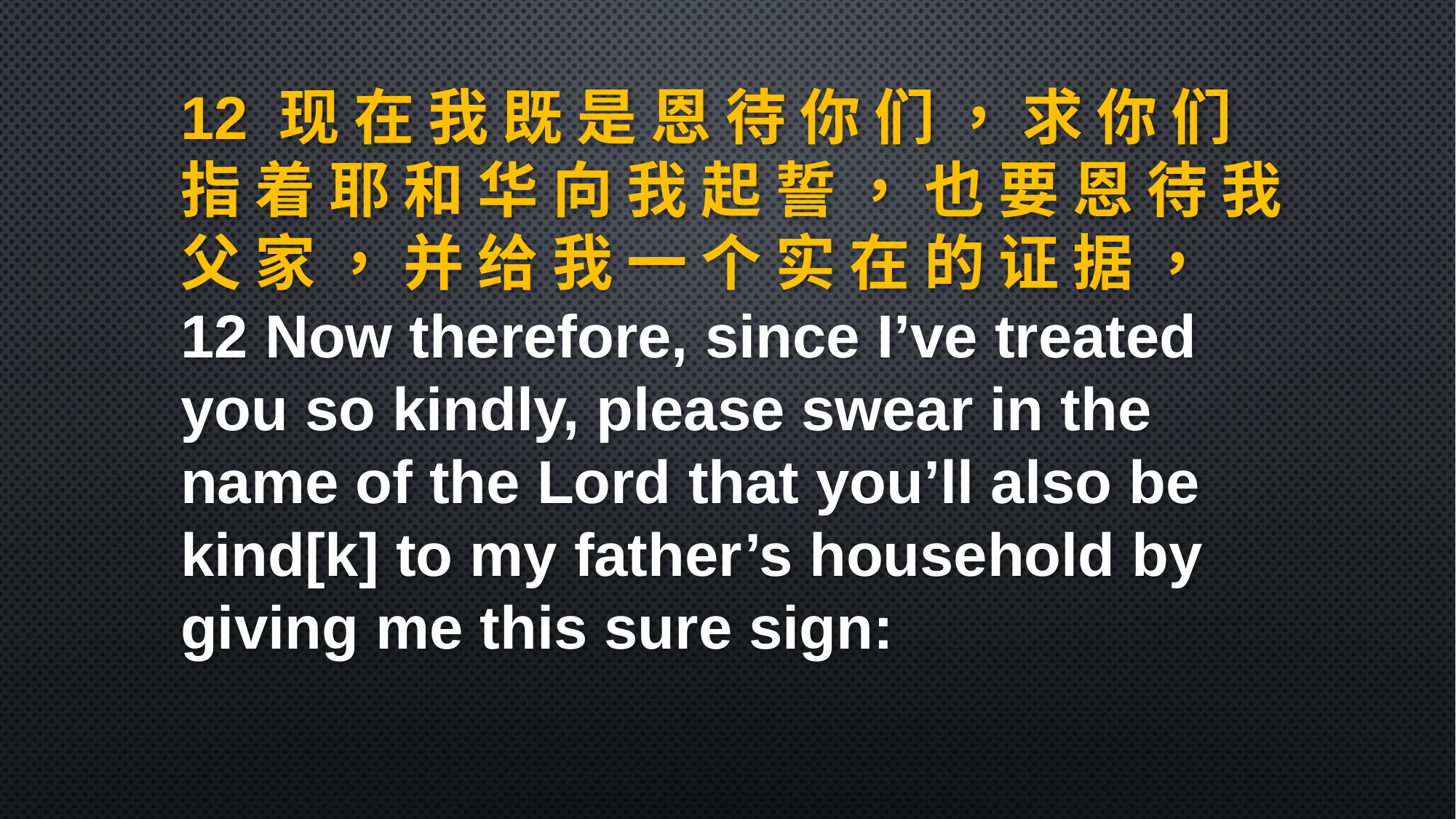

12 现 在 我 既 是 恩 待 你 们 ， 求 你 们 指 着 耶 和 华 向 我 起 誓 ， 也 要 恩 待 我 父 家 ， 并 给 我 一 个 实 在 的 证 据 ，
12 Now therefore, since I’ve treated you so kindly, please swear in the name of the Lord that you’ll also be kind[k] to my father’s household by giving me this sure sign: